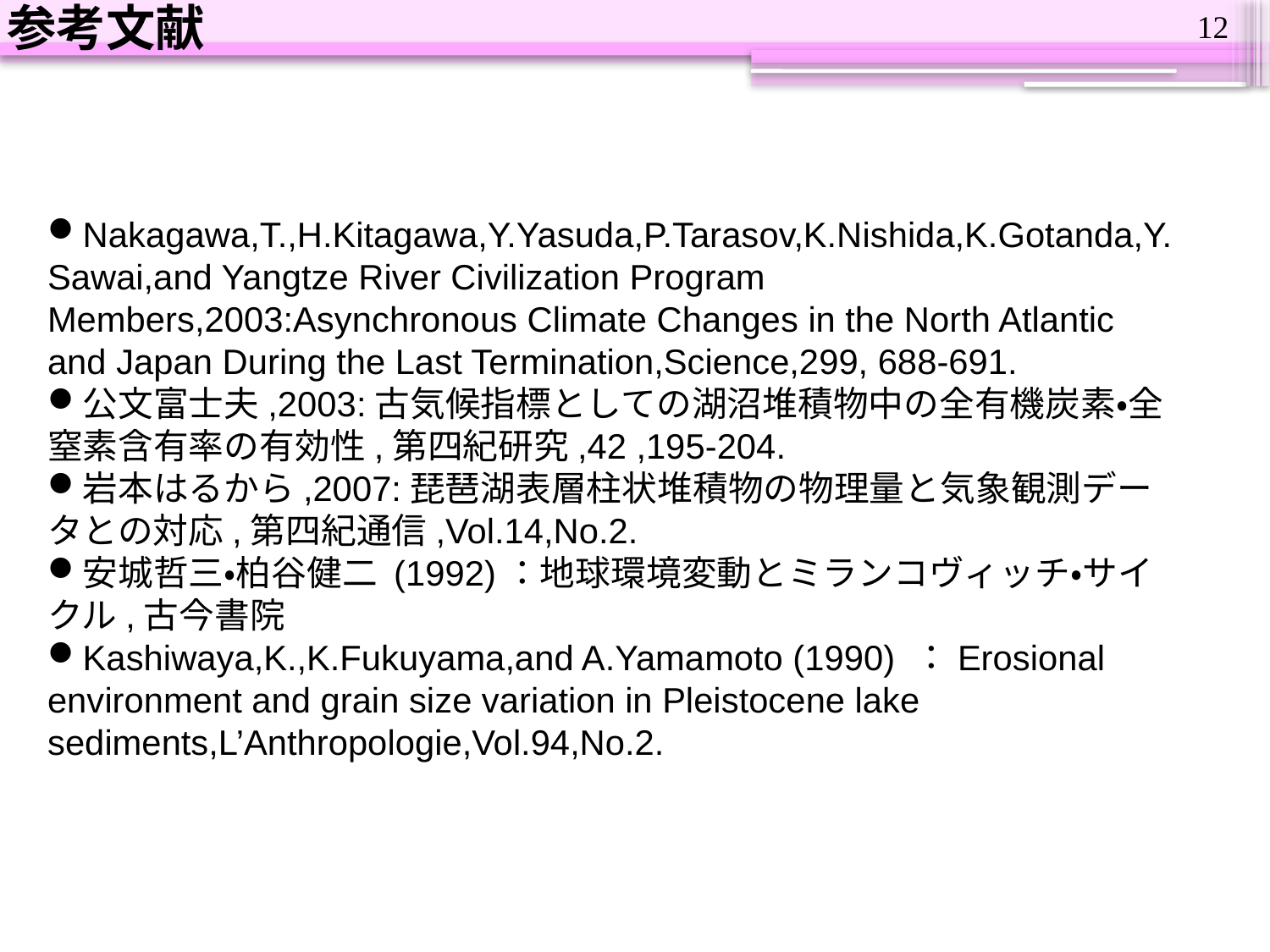

参考文献
12
Nakagawa,T.,H.Kitagawa,Y.Yasuda,P.Tarasov,K.Nishida,K.Gotanda,Y.Sawai,and Yangtze River Civilization Program Members,2003:Asynchronous Climate Changes in the North Atlantic and Japan During the Last Termination,Science,299, 688-691.
公文富士夫,2003:古気候指標としての湖沼堆積物中の全有機炭素・全窒素含有率の有効性,第四紀研究,42 ,195-204.
岩本はるから,2007:琵琶湖表層柱状堆積物の物理量と気象観測データとの対応,第四紀通信,Vol.14,No.2.
安城哲三・柏谷健二 (1992)：地球環境変動とミランコヴィッチ・サイクル,古今書院
Kashiwaya,K.,K.Fukuyama,and A.Yamamoto (1990) ：Erosional environment and grain size variation in Pleistocene lake sediments,L’Anthropologie,Vol.94,No.2.